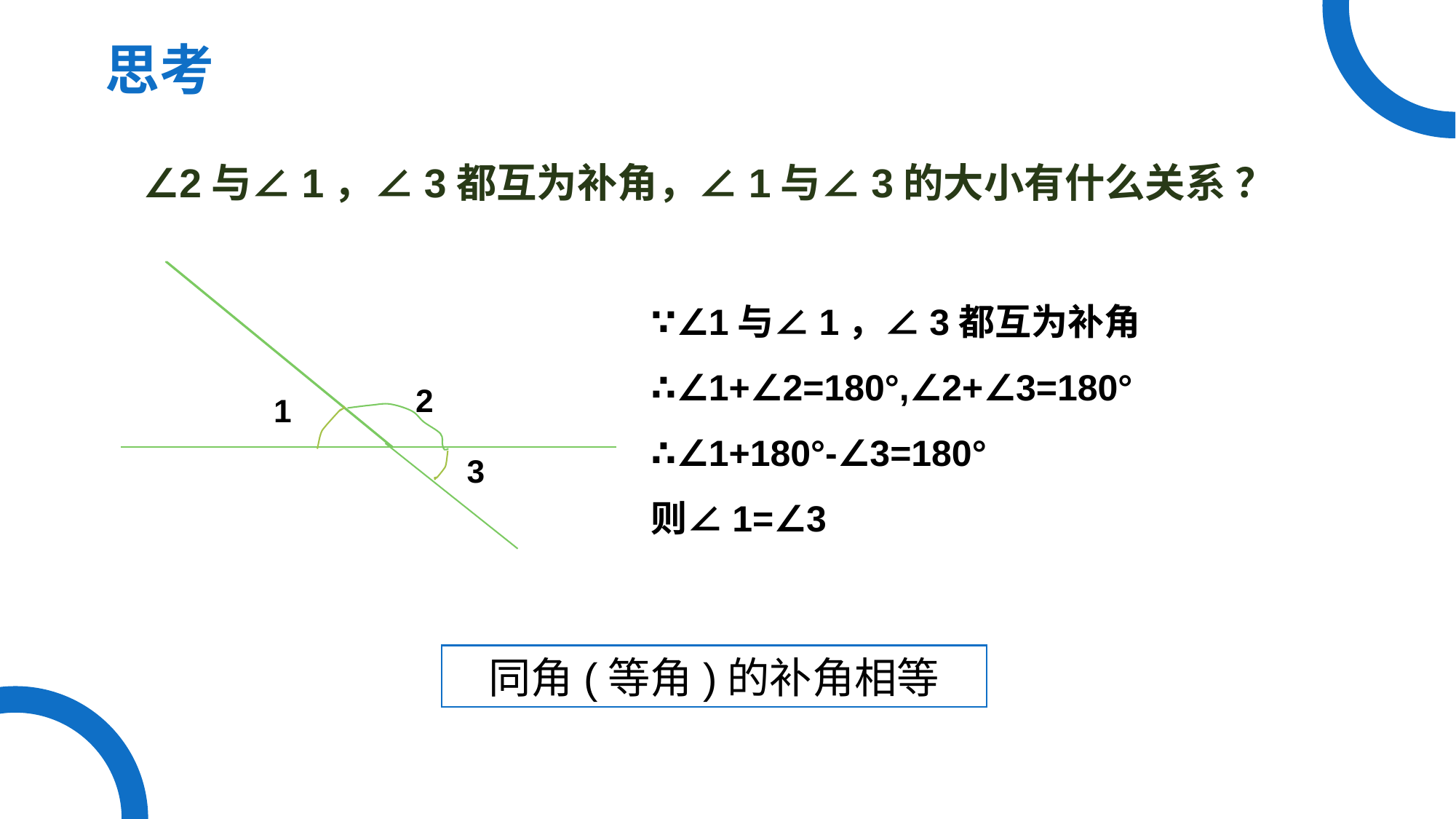

思考
∠2与∠1，∠3都互为补角，∠1与∠3的大小有什么关系 ？
∵∠1与∠1，∠3都互为补角
∴∠1+∠2=180°,∠2+∠3=180°
∴∠1+180°-∠3=180°
则∠1=∠3
2
1

3

同角(等角)的补角相等